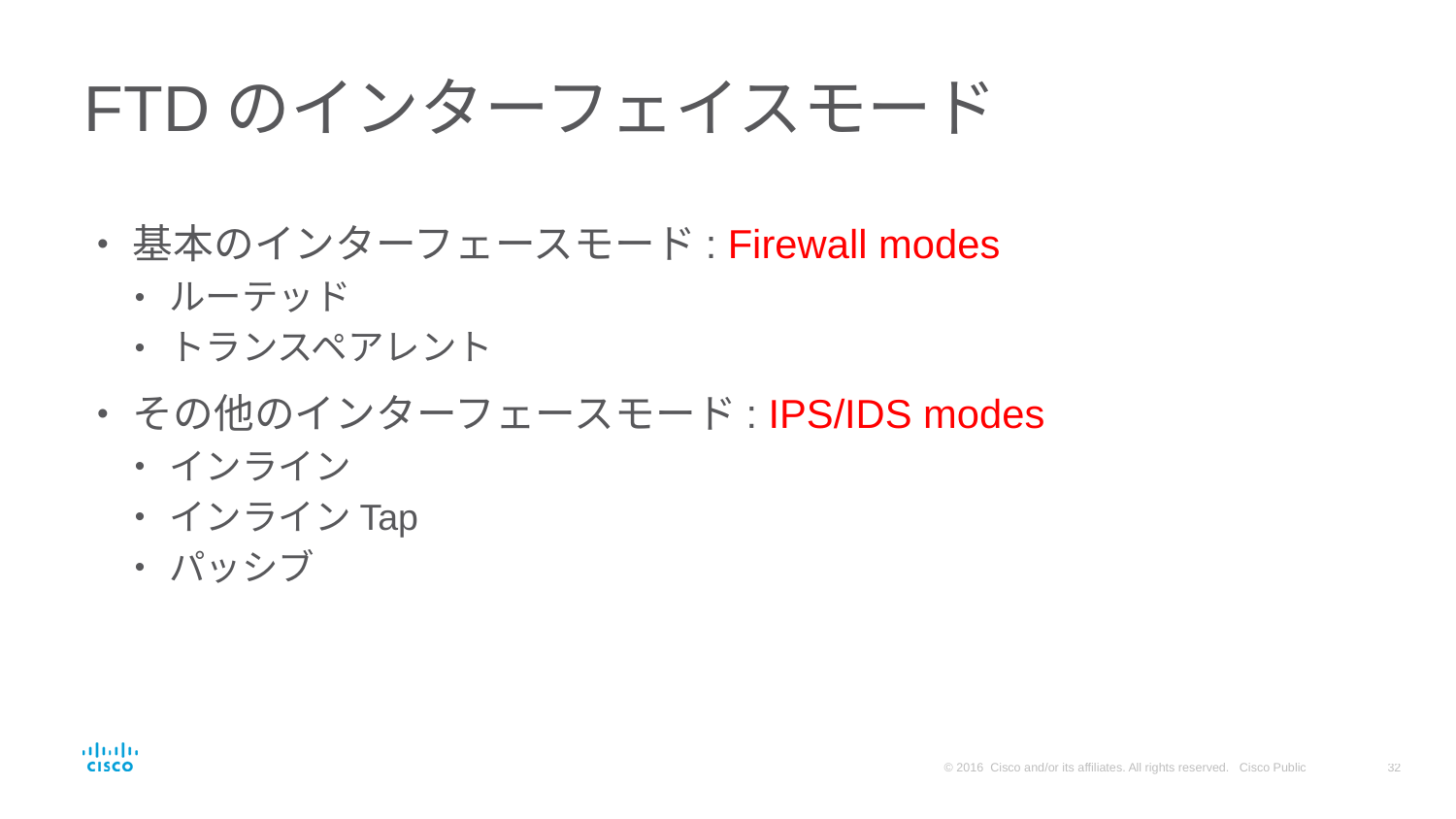

# FTDのインターフェイスモード
基本のインターフェースモード: Firewall modes
ルーテッド
トランスペアレント
その他のインターフェースモード: IPS/IDS modes
インライン
インラインTap
パッシブ